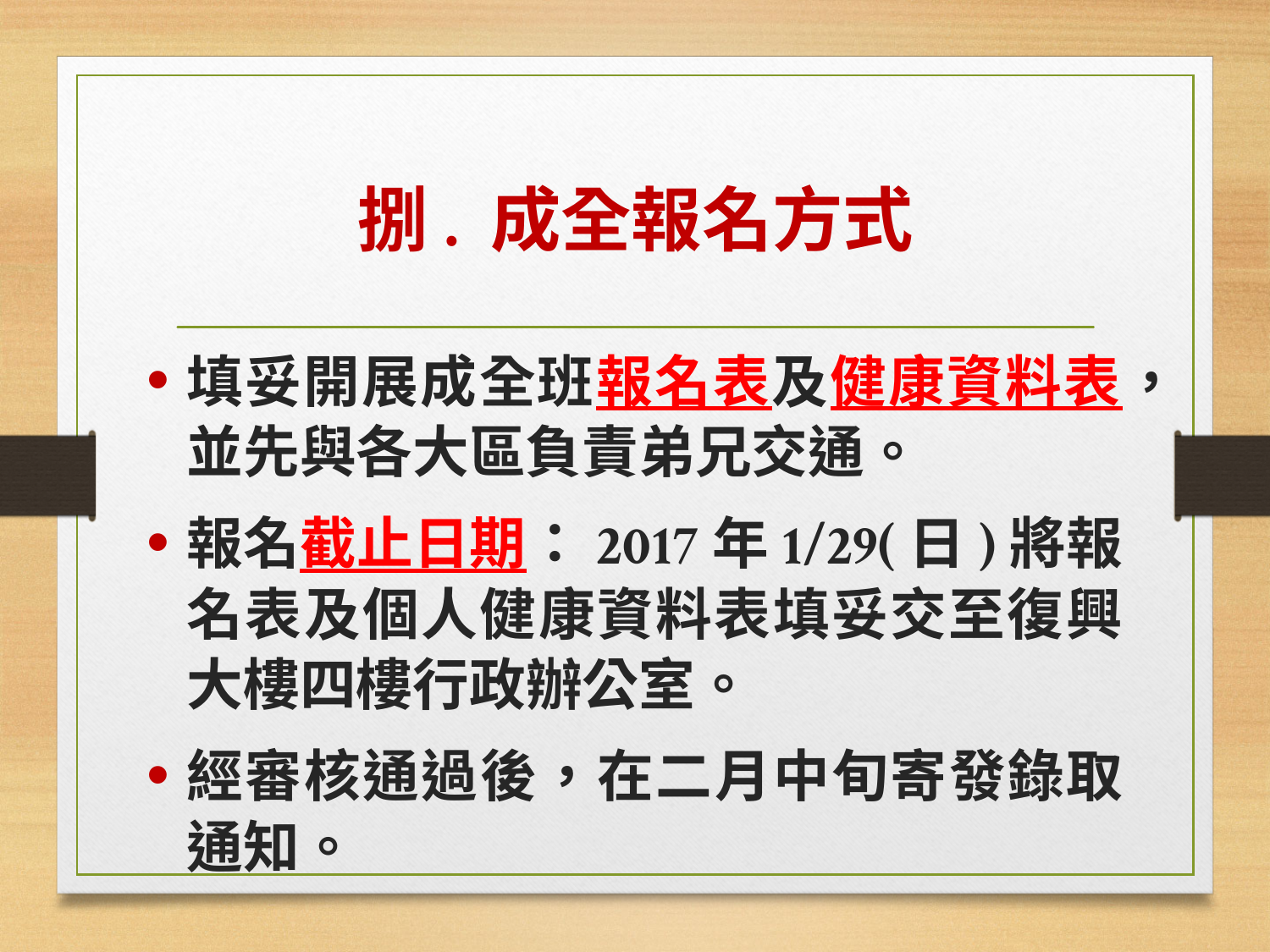

# 捌. 成全報名方式
填妥開展成全班報名表及健康資料表，並先與各大區負責弟兄交通。
報名截止日期：2017年1/29(日)將報名表及個人健康資料表填妥交至復興大樓四樓行政辦公室。
經審核通過後，在二月中旬寄發錄取通知。